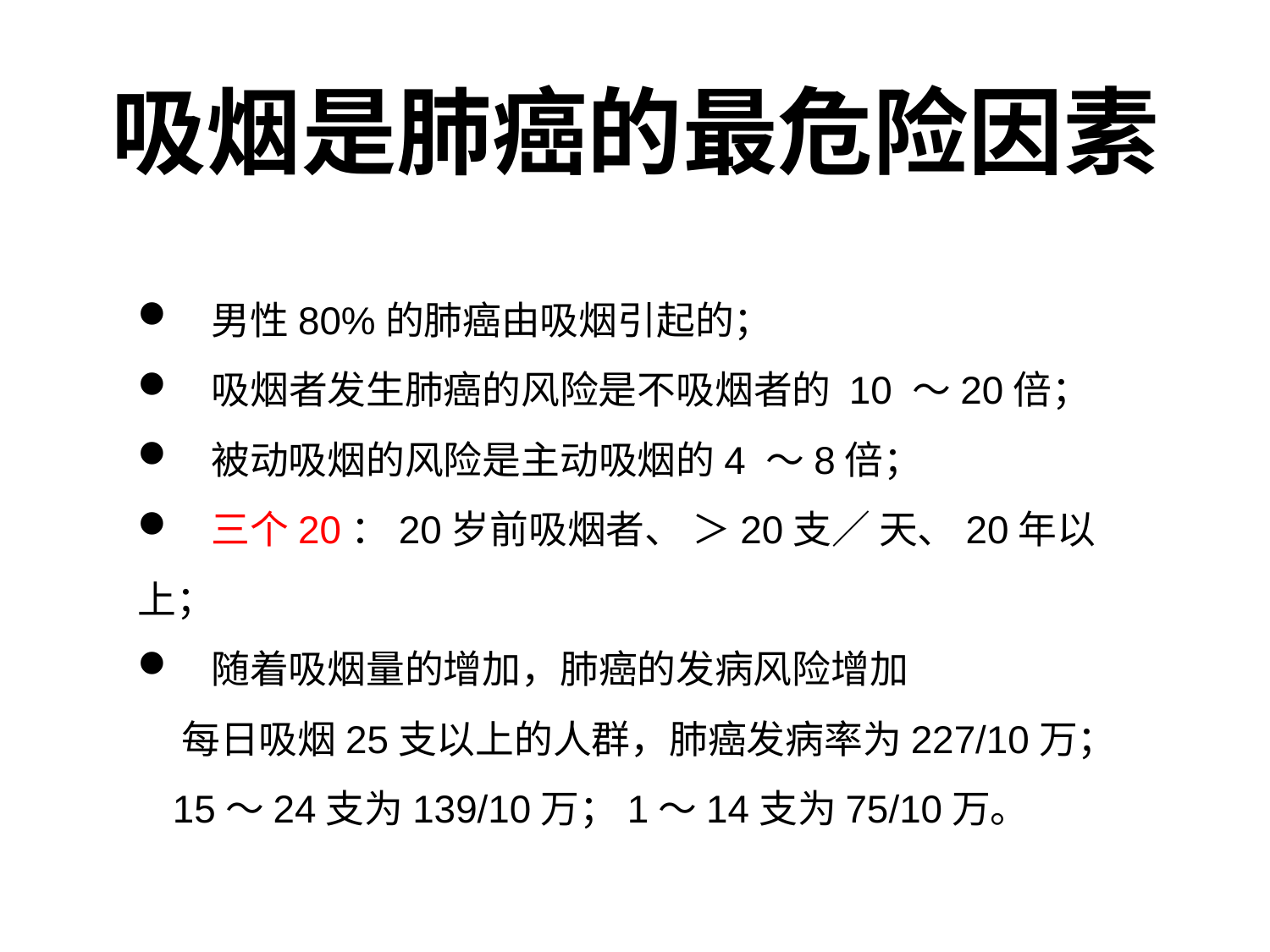

吸烟是肺癌的最危险因素

   男性80%的肺癌由吸烟引起的；
   吸烟者发生肺癌的风险是不吸烟者的 10 ～20倍；
   被动吸烟的风险是主动吸烟的4 ～8倍；
   三个20：20岁前吸烟者、 ＞20支∕ 天、20年以上；
   随着吸烟量的增加，肺癌的发病风险增加
    每日吸烟25支以上的人群，肺癌发病率为227/10万；     15～24支为139/10万；1～14支为75/10万。